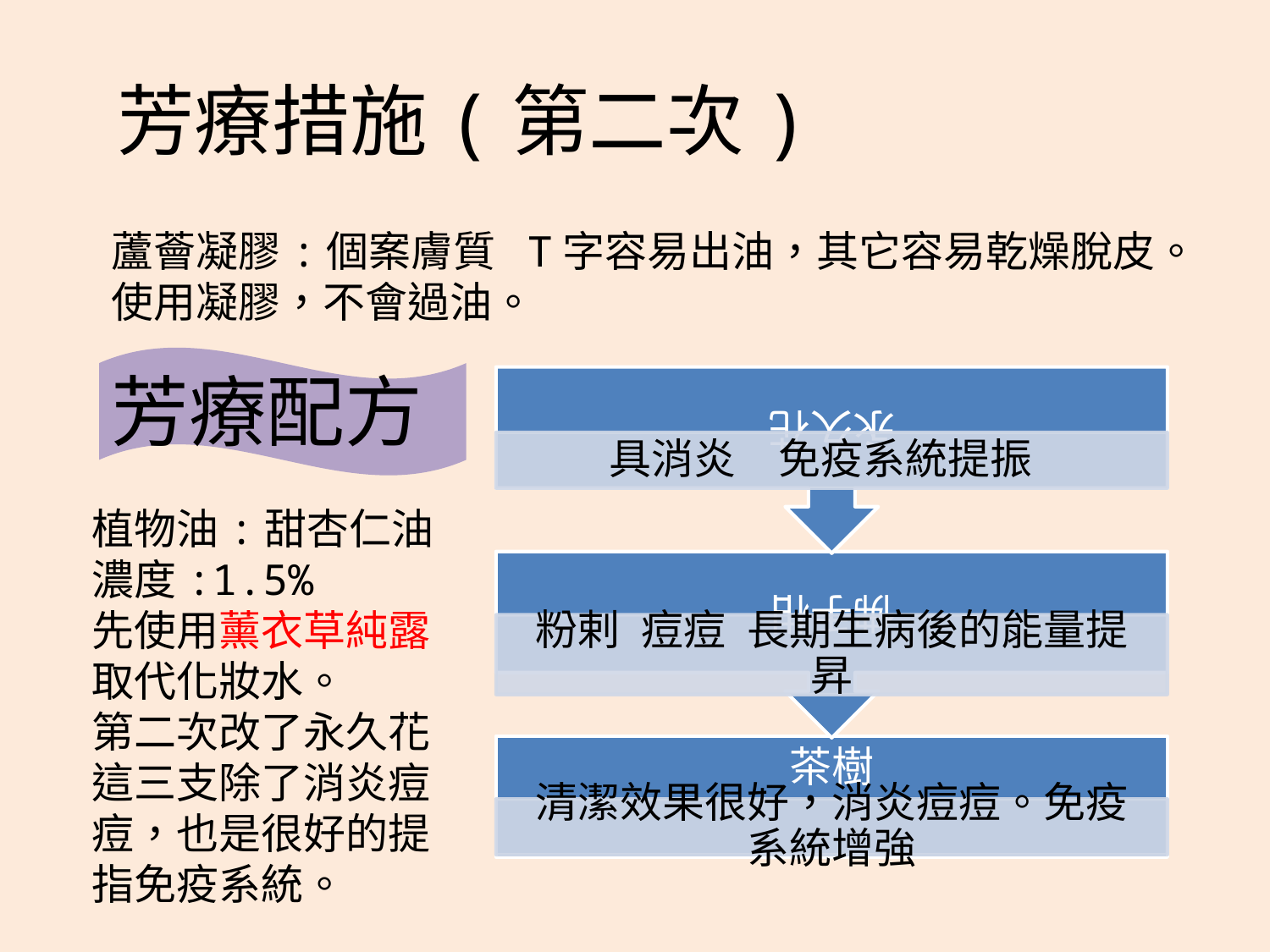

芳療措施(第二次)
蘆薈凝膠:個案膚質 T字容易出油，其它容易乾燥脫皮。使用凝膠，不會過油。

芳療配方
茶樹
清潔效果很好，消炎痘痘。免疫系統增強
佛手柑
粉剌 痘痘 長期生病後的能量提昇
永久花
具消炎  免疫系統提振
植物油:甜杏仁油
濃度:1.5%
先使用薰衣草純露取代化妝水。
第二次改了永久花
這三支除了消炎痘痘，也是很好的提指免疫系統。